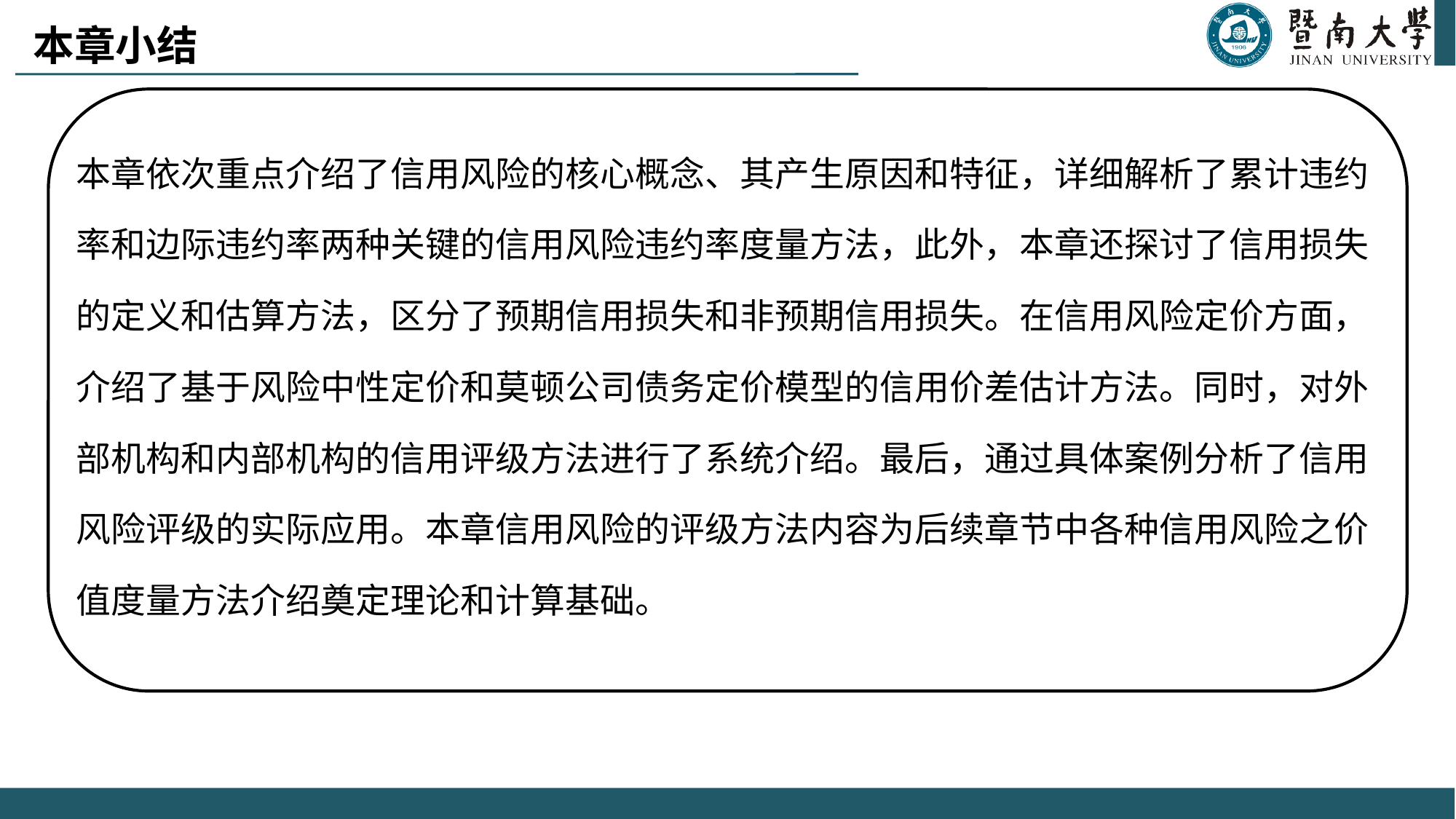

本章小结

本章依次重点介绍了信用风险的核心概念、其产生原因和特征，详细解析了累计违约率和边际违约率两种关键的信用风险违约率度量方法，此外，本章还探讨了信用损失的定义和估算方法，区分了预期信用损失和非预期信用损失。在信用风险定价方面，介绍了基于风险中性定价和莫顿公司债务定价模型的信用价差估计方法。同时，对外部机构和内部机构的信用评级方法进行了系统介绍。最后，通过具体案例分析了信用风险评级的实际应用。本章信用风险的评级方法内容为后续章节中各种信用风险之价值度量方法介绍奠定理论和计算基础。